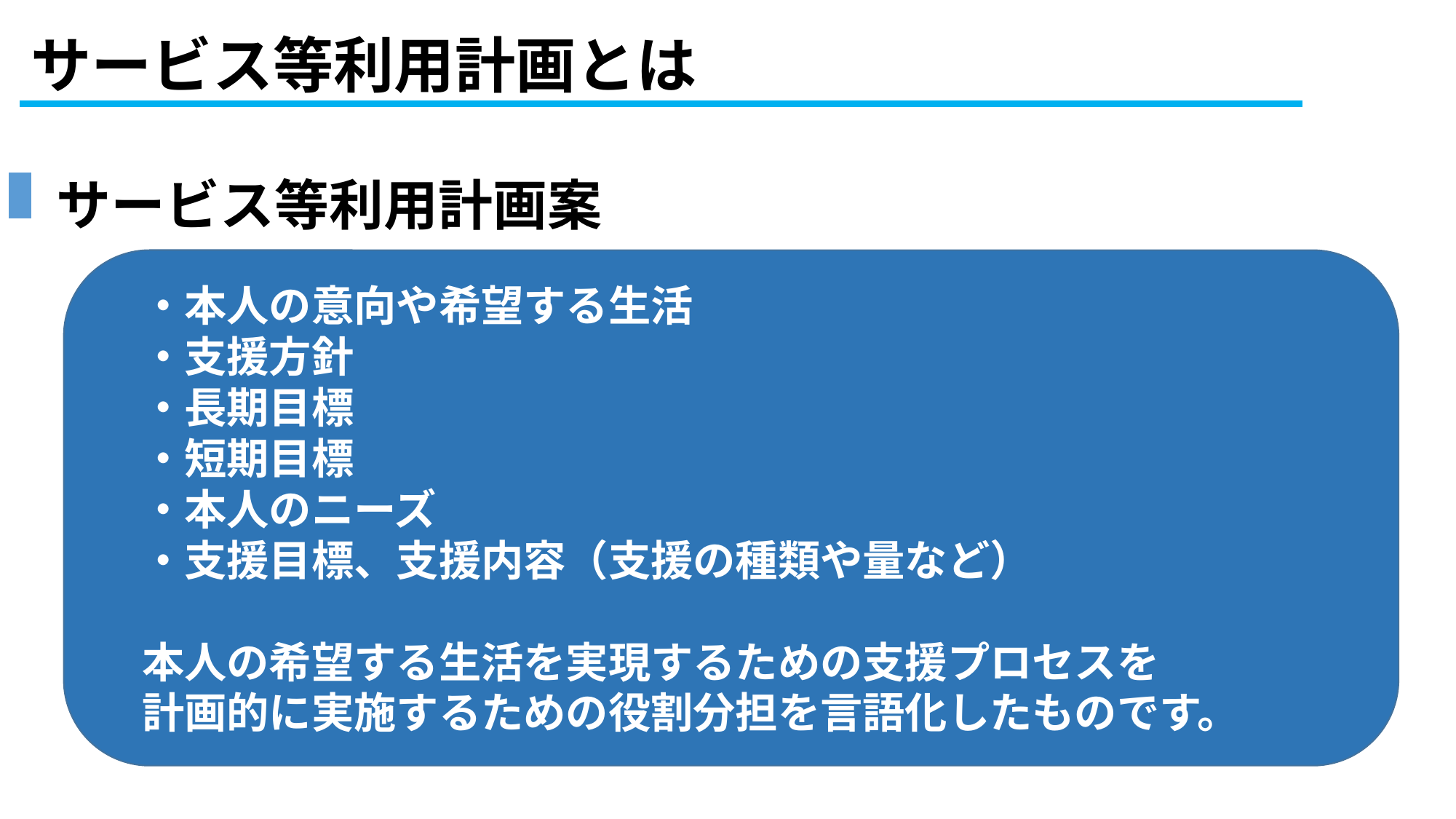

# サービス等利用計画とは
 サービス等利用計画案

　・本人の意向や希望する生活
　・支援方針
　・長期目標
　・短期目標
　・本人のニーズ
　・支援目標、支援内容（支援の種類や量など）

　本人の希望する生活を実現するための支援プロセスを
　計画的に実施するための役割分担を言語化したものです。